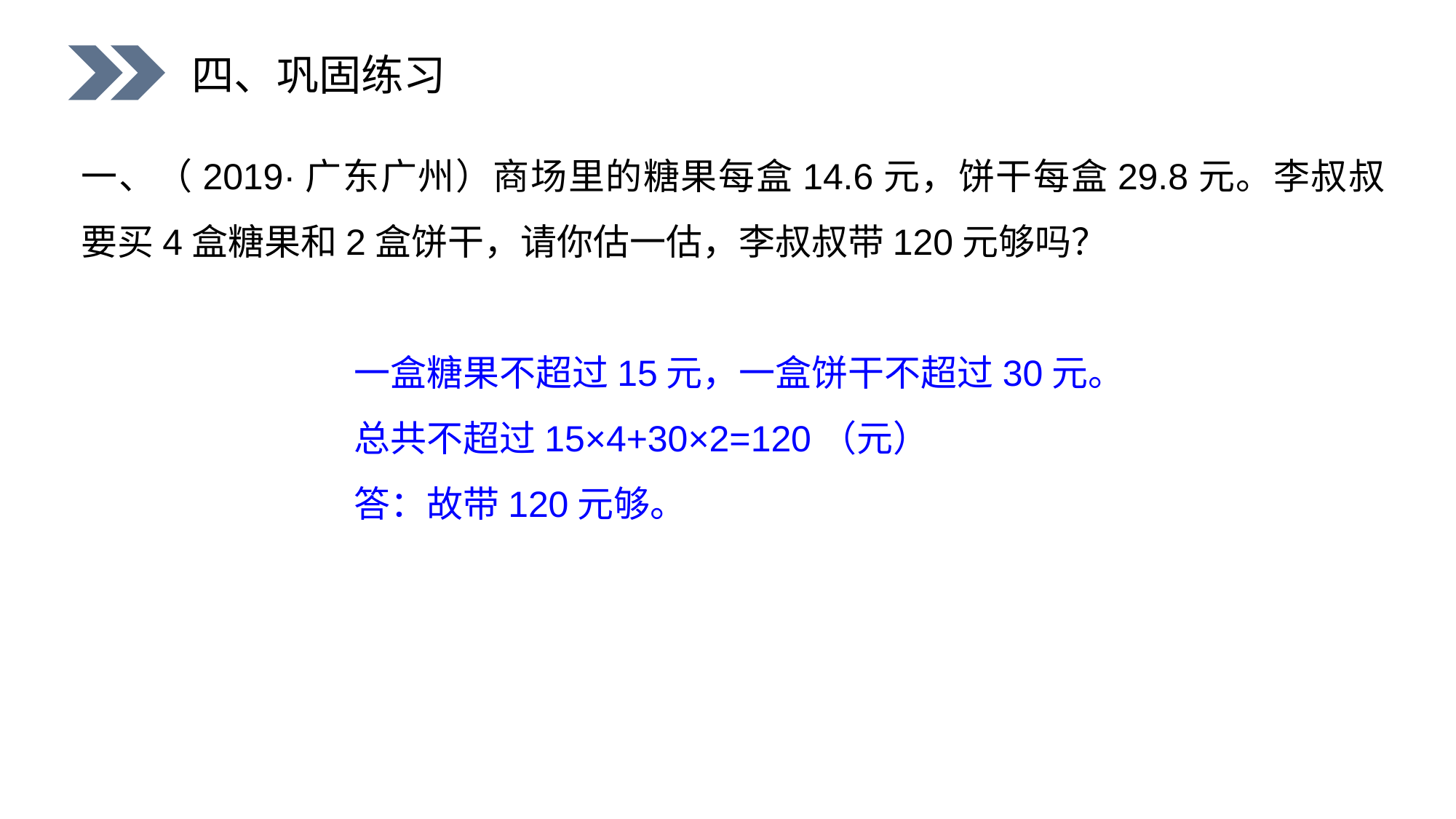

四、巩固练习
一、（2019·广东广州）商场里的糖果每盒14.6元，饼干每盒29.8元。李叔叔要买4盒糖果和2盒饼干，请你估一估，李叔叔带120元够吗？
一盒糖果不超过15元，一盒饼干不超过30元。
总共不超过15×4+30×2=120（元）
答：故带120元够。